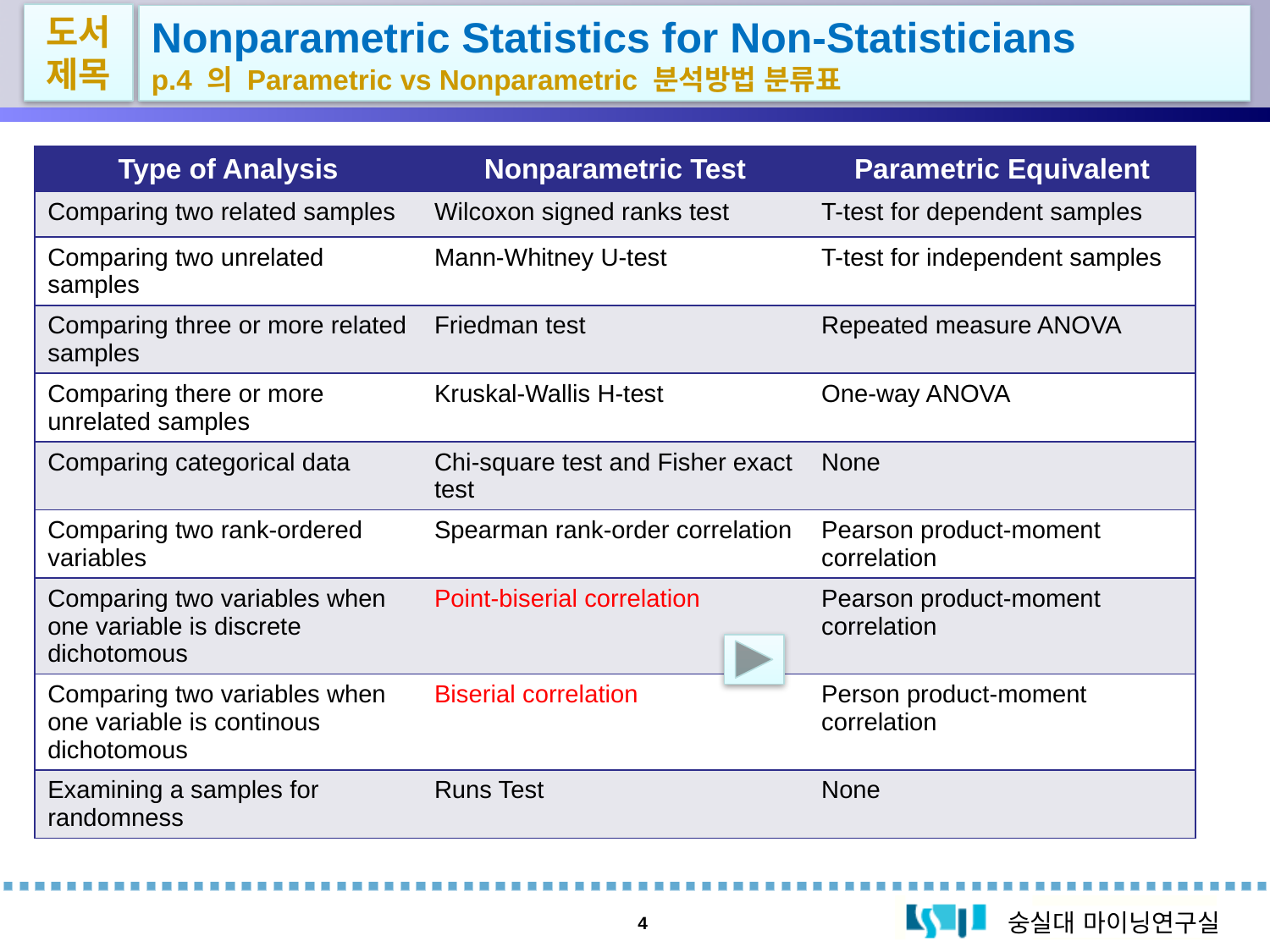

도서제목
Nonparametric Statistics for Non-Statisticians
p.4 의 Parametric vs Nonparametric 분석방법 분류표
| Type of Analysis | Nonparametric Test | Parametric Equivalent |
| --- | --- | --- |
| Comparing two related samples | Wilcoxon signed ranks test | T-test for dependent samples |
| Comparing two unrelated samples | Mann-Whitney U-test | T-test for independent samples |
| Comparing three or more related samples | Friedman test | Repeated measure ANOVA |
| Comparing there or more unrelated samples | Kruskal-Wallis H-test | One-way ANOVA |
| Comparing categorical data | Chi-square test and Fisher exact test | None |
| Comparing two rank-ordered variables | Spearman rank-order correlation | Pearson product-moment correlation |
| Comparing two variables when one variable is discrete dichotomous | Point-biserial correlation | Pearson product-moment correlation |
| Comparing two variables when one variable is continous dichotomous | Biserial correlation | Person product-moment correlation |
| Examining a samples for randomness | Runs Test | None |